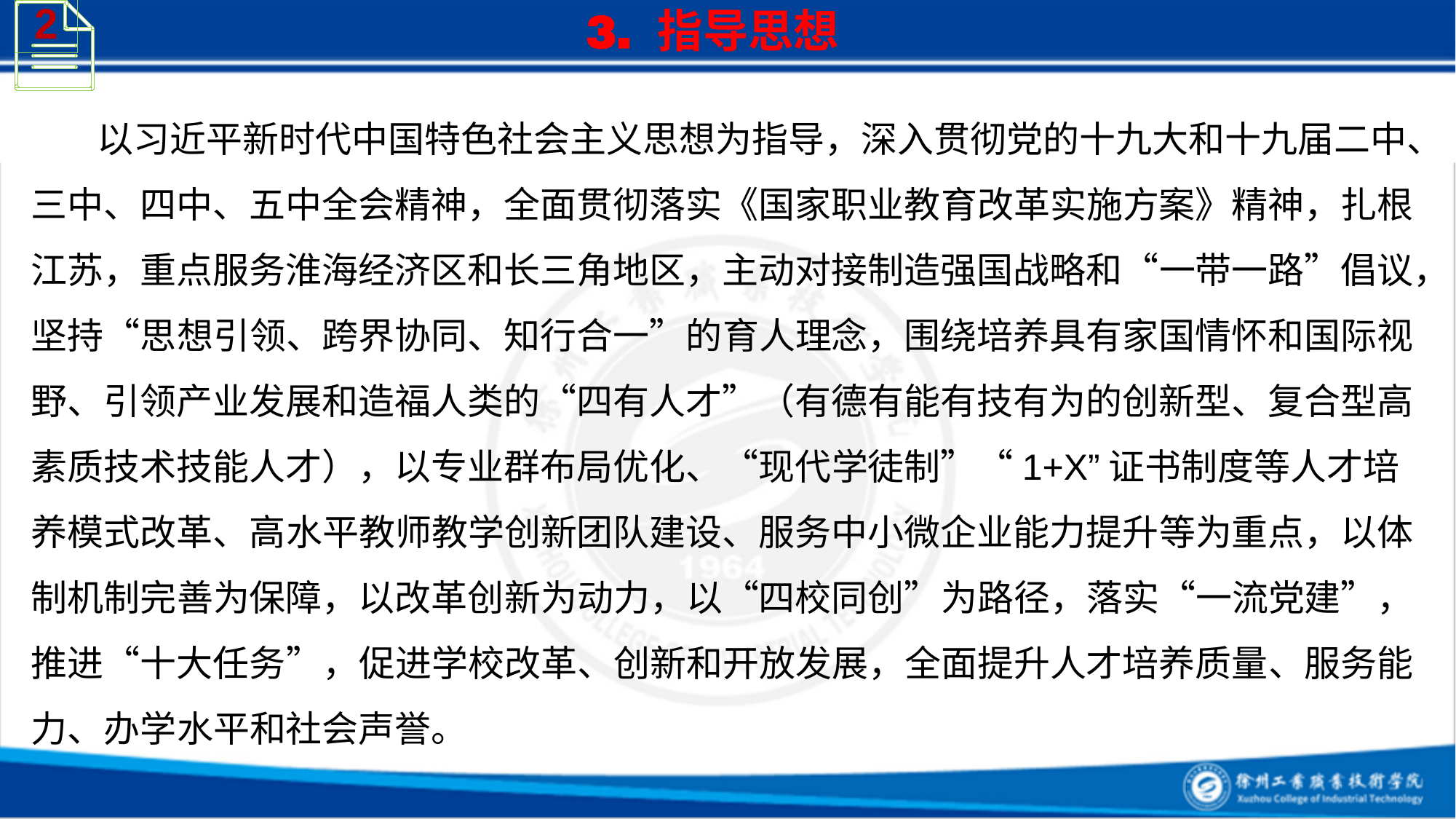

2
3. 指导思想
       以习近平新时代中国特色社会主义思想为指导，深入贯彻党的十九大和十九届二中、三中、四中、五中全会精神，全面贯彻落实《国家职业教育改革实施方案》精神，扎根江苏，重点服务淮海经济区和长三角地区，主动对接制造强国战略和“一带一路”倡议，坚持“思想引领、跨界协同、知行合一”的育人理念，围绕培养具有家国情怀和国际视野、引领产业发展和造福人类的“四有人才”（有德有能有技有为的创新型、复合型高素质技术技能人才），以专业群布局优化、“现代学徒制”“1+X”证书制度等人才培养模式改革、高水平教师教学创新团队建设、服务中小微企业能力提升等为重点，以体制机制完善为保障，以改革创新为动力，以“四校同创”为路径，落实“一流党建”，推进“十大任务”，促进学校改革、创新和开放发展，全面提升人才培养质量、服务能力、办学水平和社会声誉。